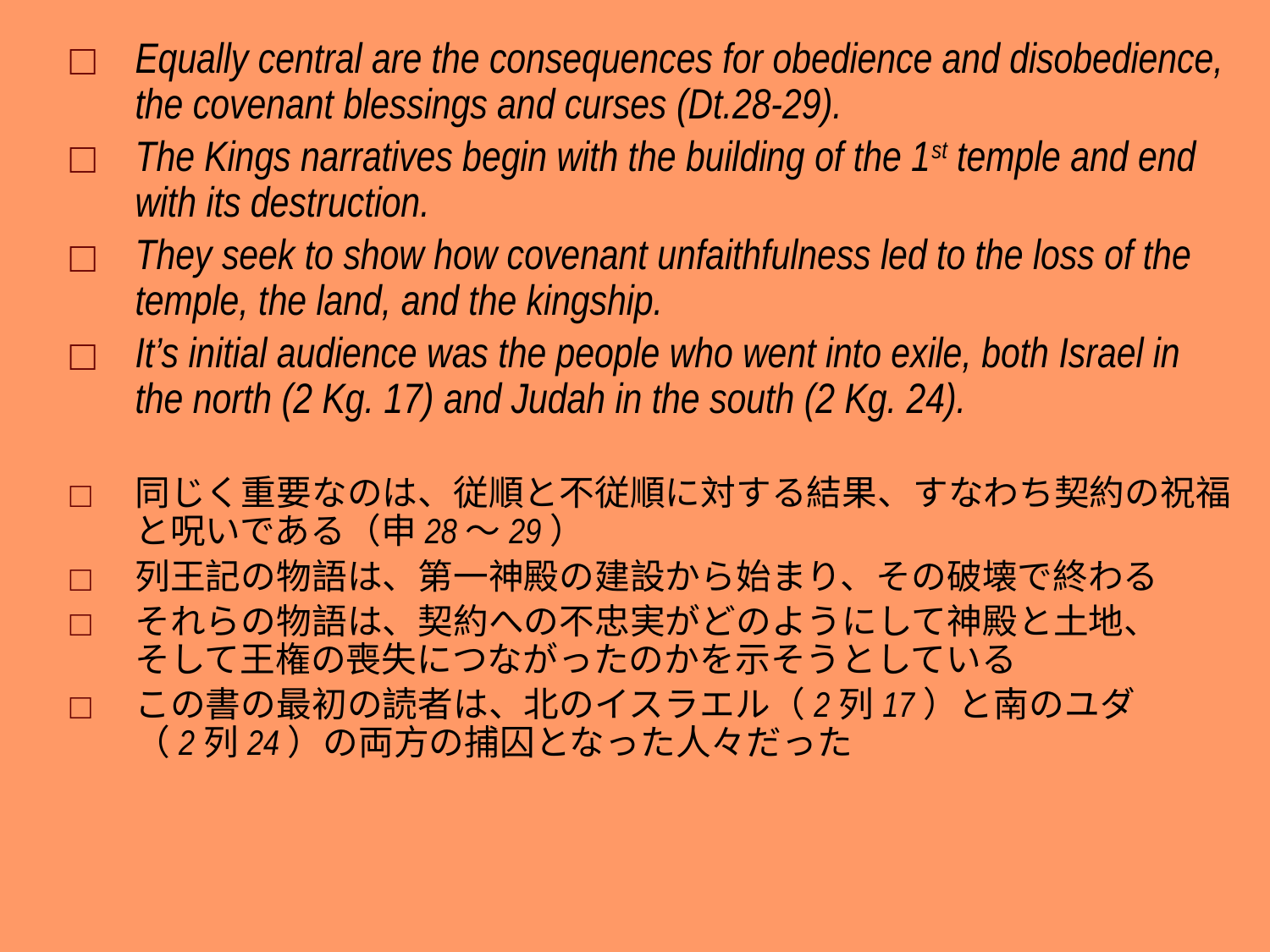

Equally central are the consequences for obedience and disobedience, the covenant blessings and curses (Dt.28-29).
The Kings narratives begin with the building of the 1st temple and end with its destruction.
They seek to show how covenant unfaithfulness led to the loss of the temple, the land, and the kingship.
It’s initial audience was the people who went into exile, both Israel in the north (2 Kg. 17) and Judah in the south (2 Kg. 24).
同じく重要なのは、従順と不従順に対する結果、すなわち契約の祝福と呪いである（申28〜29）
列王記の物語は、第一神殿の建設から始まり、その破壊で終わる
それらの物語は、契約への不忠実がどのようにして神殿と土地、       そして王権の喪失につながったのかを示そうとしている
この書の最初の読者は、北のイスラエル（2列17）と南のユダ            （2列24）の両方の捕囚となった人々だった